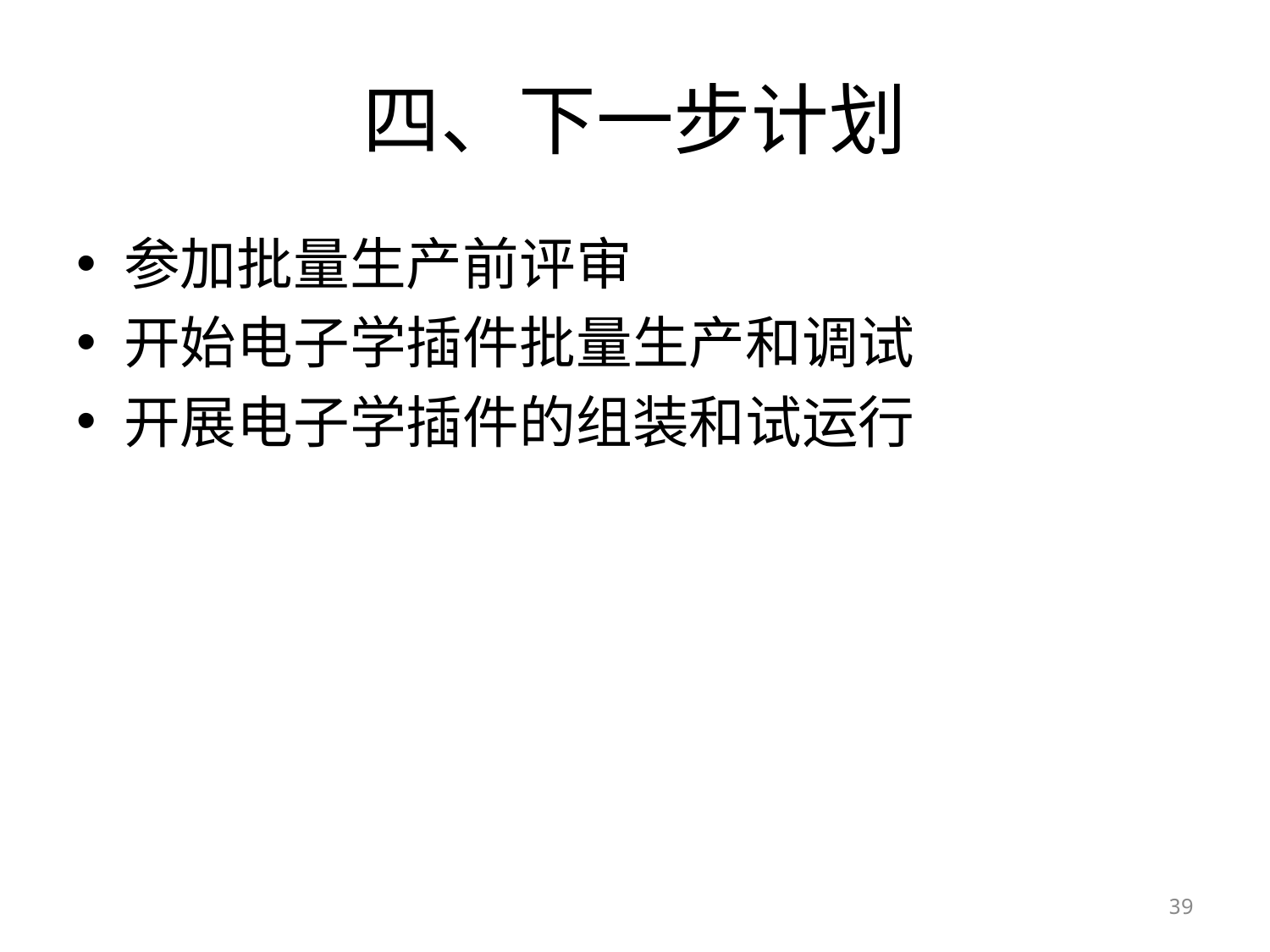

# 四、下一步计划
参加批量生产前评审
开始电子学插件批量生产和调试
开展电子学插件的组装和试运行
39